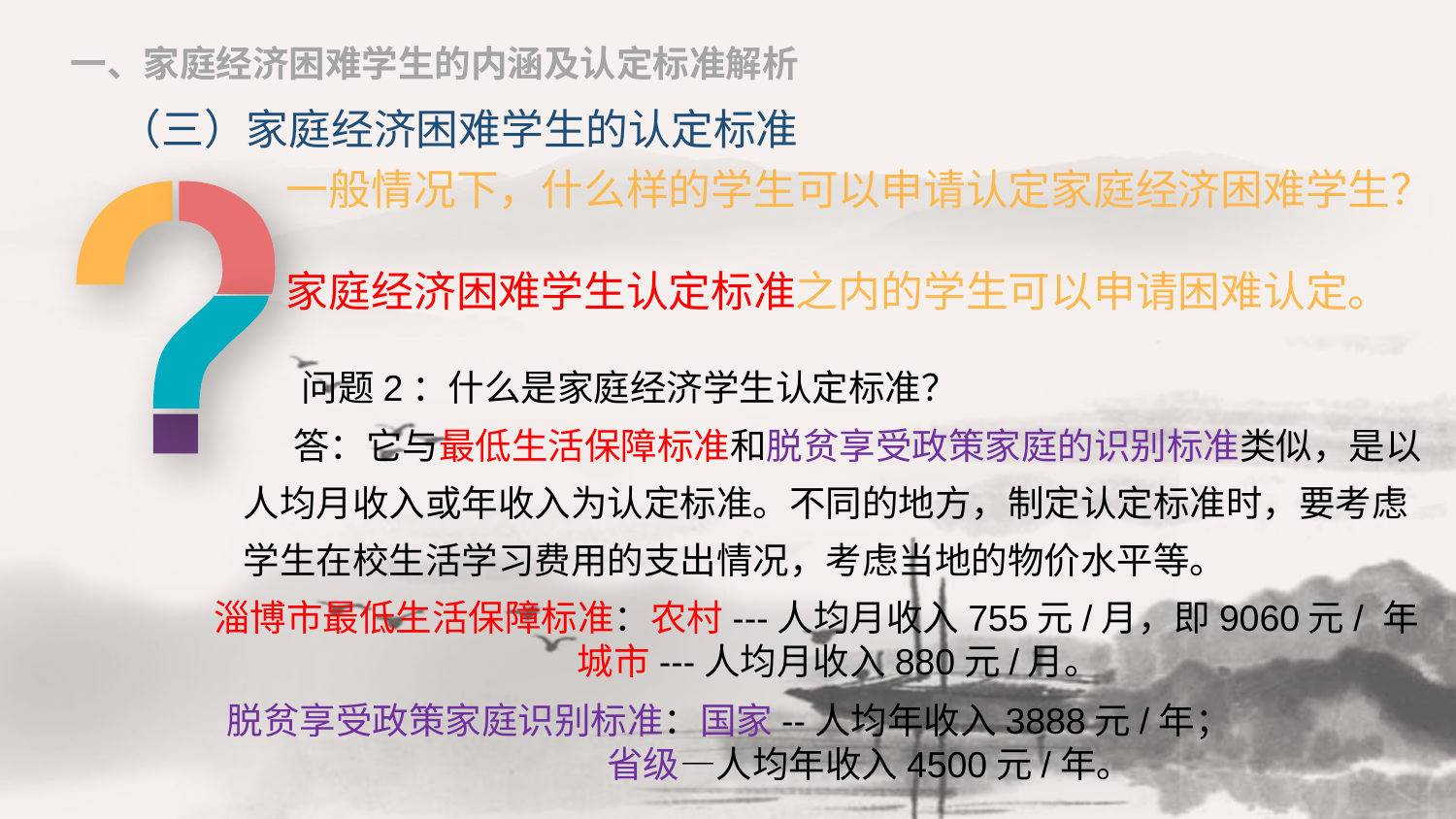

一、家庭经济困难学生的内涵及认定标准解析
（三）家庭经济困难学生的认定标准

一般情况下，什么样的学生可以申请认定家庭经济困难学生？

家庭经济困难学生认定标准之内的学生可以申请困难认定。

      问题2：什么是家庭经济学生认定标准？
     答：它与最低生活保障标准和脱贫享受政策家庭的识别标准类似，是以人均月收入或年收入为认定标准。不同的地方，制定认定标准时，要考虑学生在校生活学习费用的支出情况，考虑当地的物价水平等。
淄博市最低生活保障标准：农村---人均月收入755元/月，即9060元/ 年
                                           城市---人均月收入880元/月。
脱贫享受政策家庭识别标准：国家--人均年收入3888元/年；
                                             省级—人均年收入4500元/年。